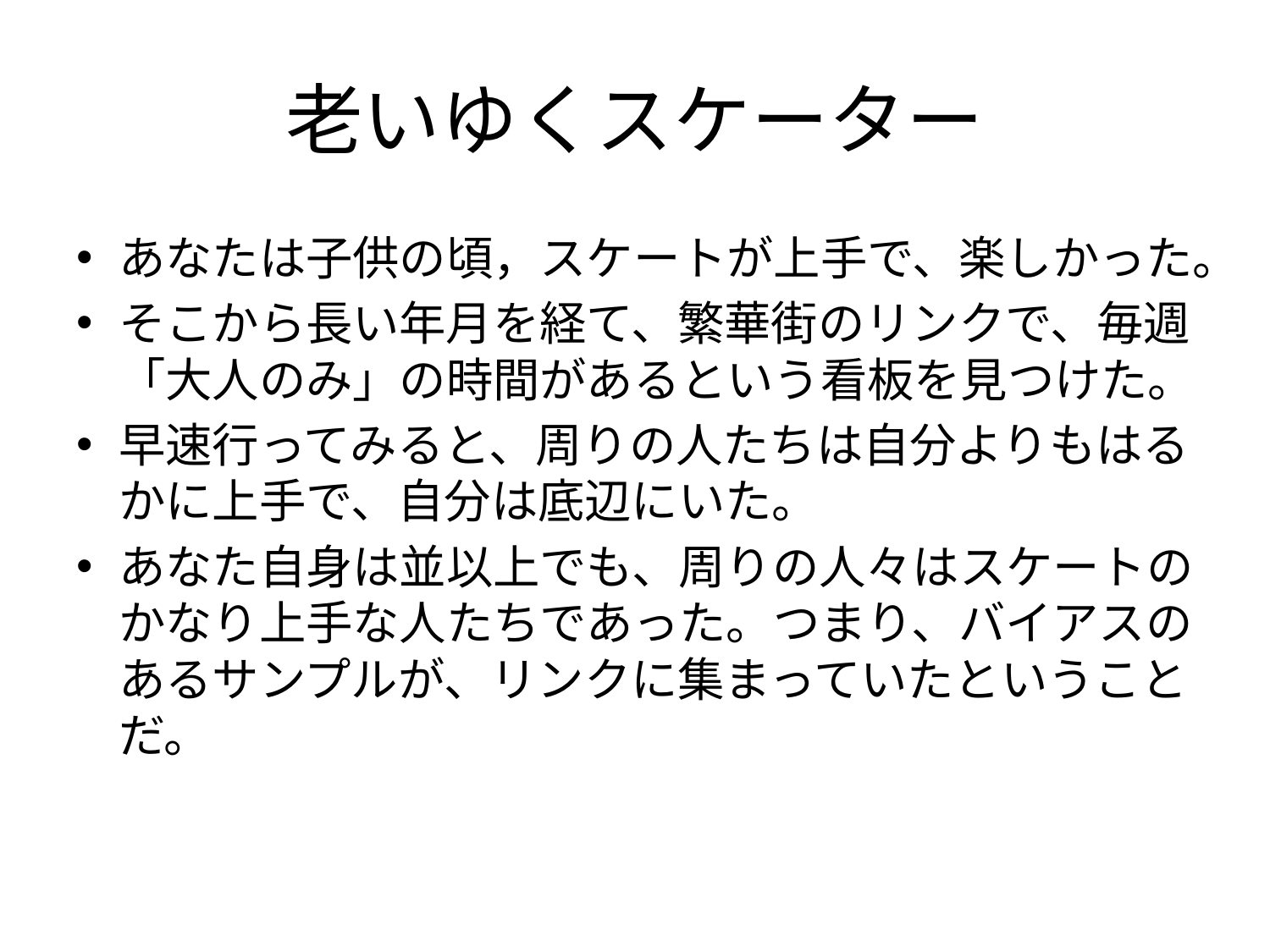

# 老いゆくスケーター
あなたは子供の頃，スケートが上手で、楽しかった。
そこから長い年月を経て、繁華街のリンクで、毎週「大人のみ」の時間があるという看板を見つけた。
早速行ってみると、周りの人たちは自分よりもはるかに上手で、自分は底辺にいた。
あなた自身は並以上でも、周りの人々はスケートのかなり上手な人たちであった。つまり、バイアスのあるサンプルが、リンクに集まっていたということだ。